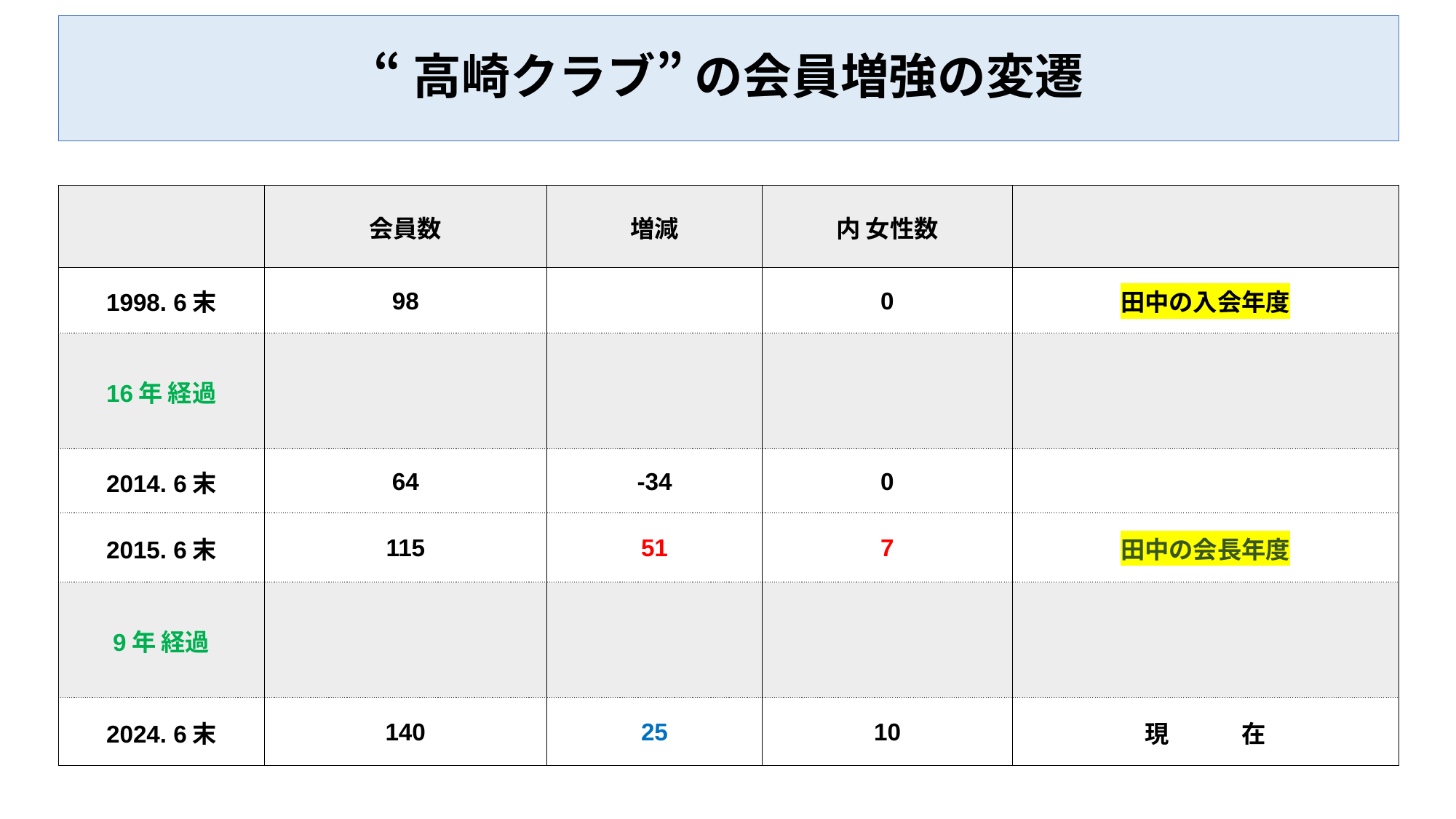

# “高崎クラブ” の会員増強の変遷
|  | 会員数 | 増減 | 内 女性数 |  |  |  |
| --- | --- | --- | --- | --- | --- | --- |
| 1998. 6末 | 98 |  | 0 | 田中の入会年度 |  |  |
| 16年 経過 |  |  |  |  |  |  |
|  |  |  |  |  |  |  |
| 2014. 6末 | 64 | -34 | 0 |  |  |  |
| 2015. 6末 | 115 | 51 | 7 | 田中の会長年度 |  |  |
| 9年 経過 |  |  |  |  |  |  |
|  |  |  |  |  |  |  |
| 2024. 6末 | 140 | 25 | 10 | 現　　　在 |  |  |